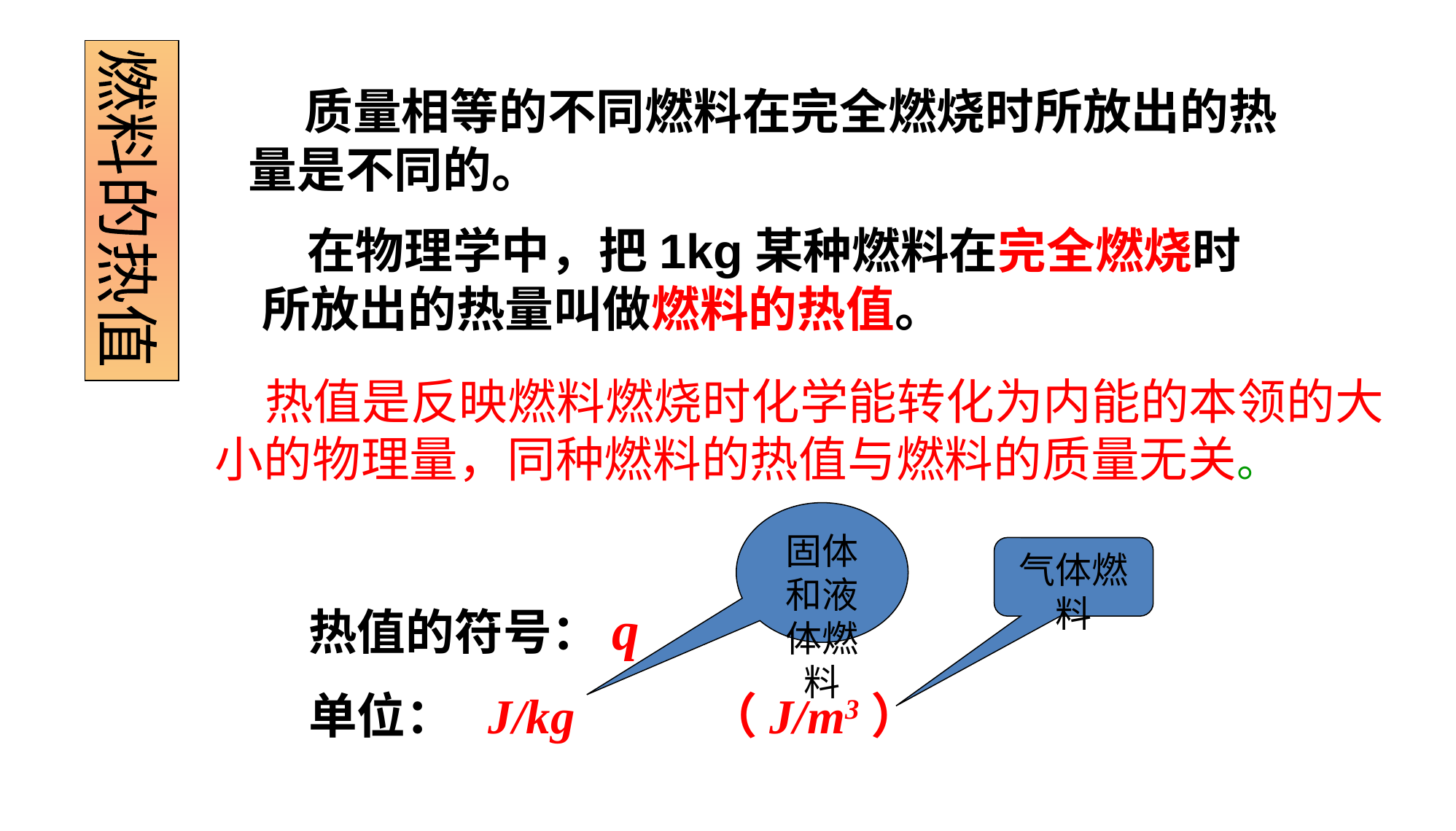

燃料的热值
    质量相等的不同燃料在完全燃烧时所放出的热量是不同的。
   在物理学中，把1kg某种燃料在完全燃烧时所放出的热量叫做燃料的热值。
     热值是反映燃料燃烧时化学能转化为内能的本领的大小的物理量，同种燃料的热值与燃料的质量无关。
固体和液体燃料
气体燃料
热值的符号：q
单位：  J/kg          （J/m3）